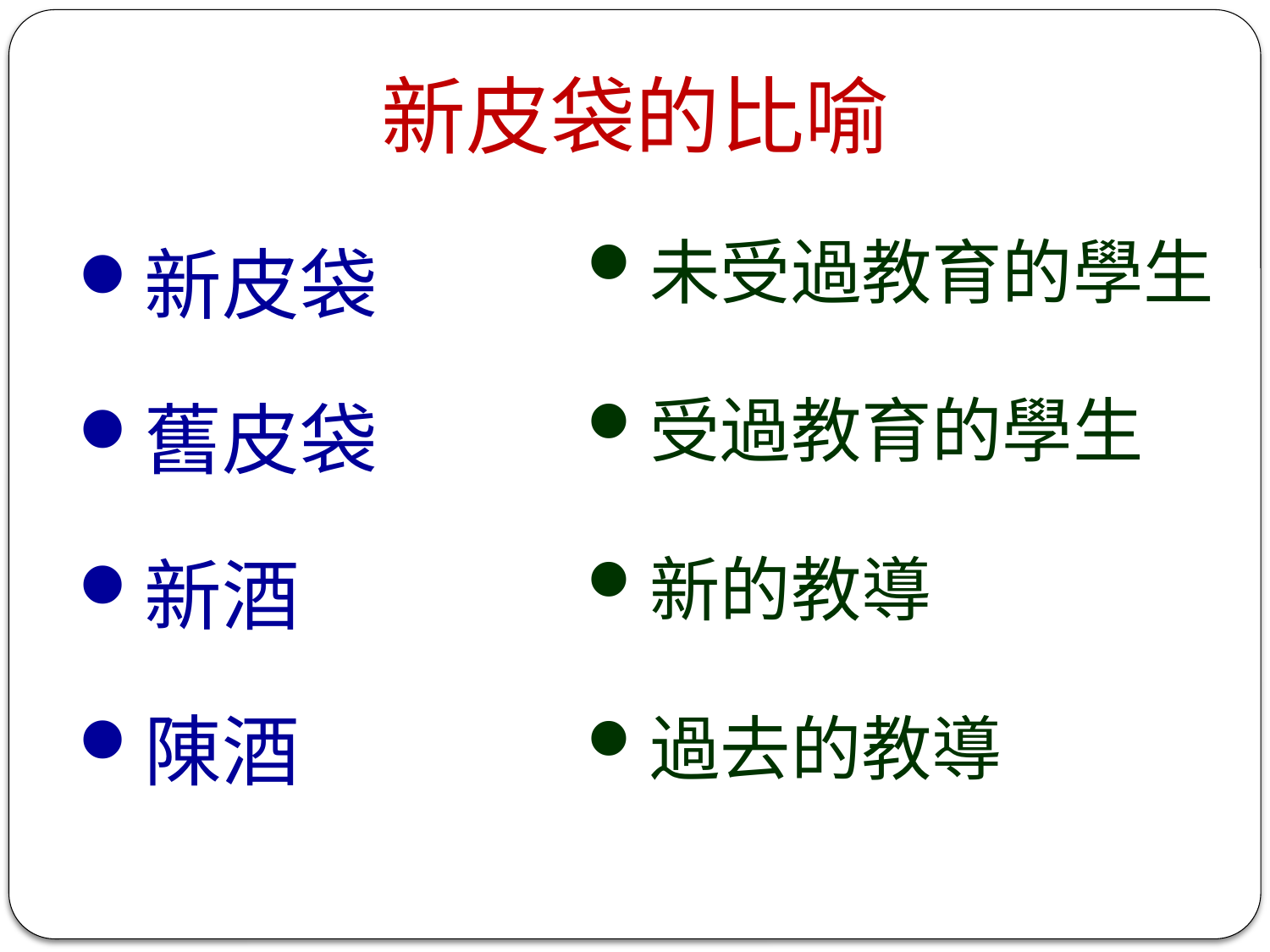

# 新皮袋的比喻
新皮袋
舊皮袋
新酒
陳酒

未受過教育的學生
受過教育的學生
新的教導
過去的教導